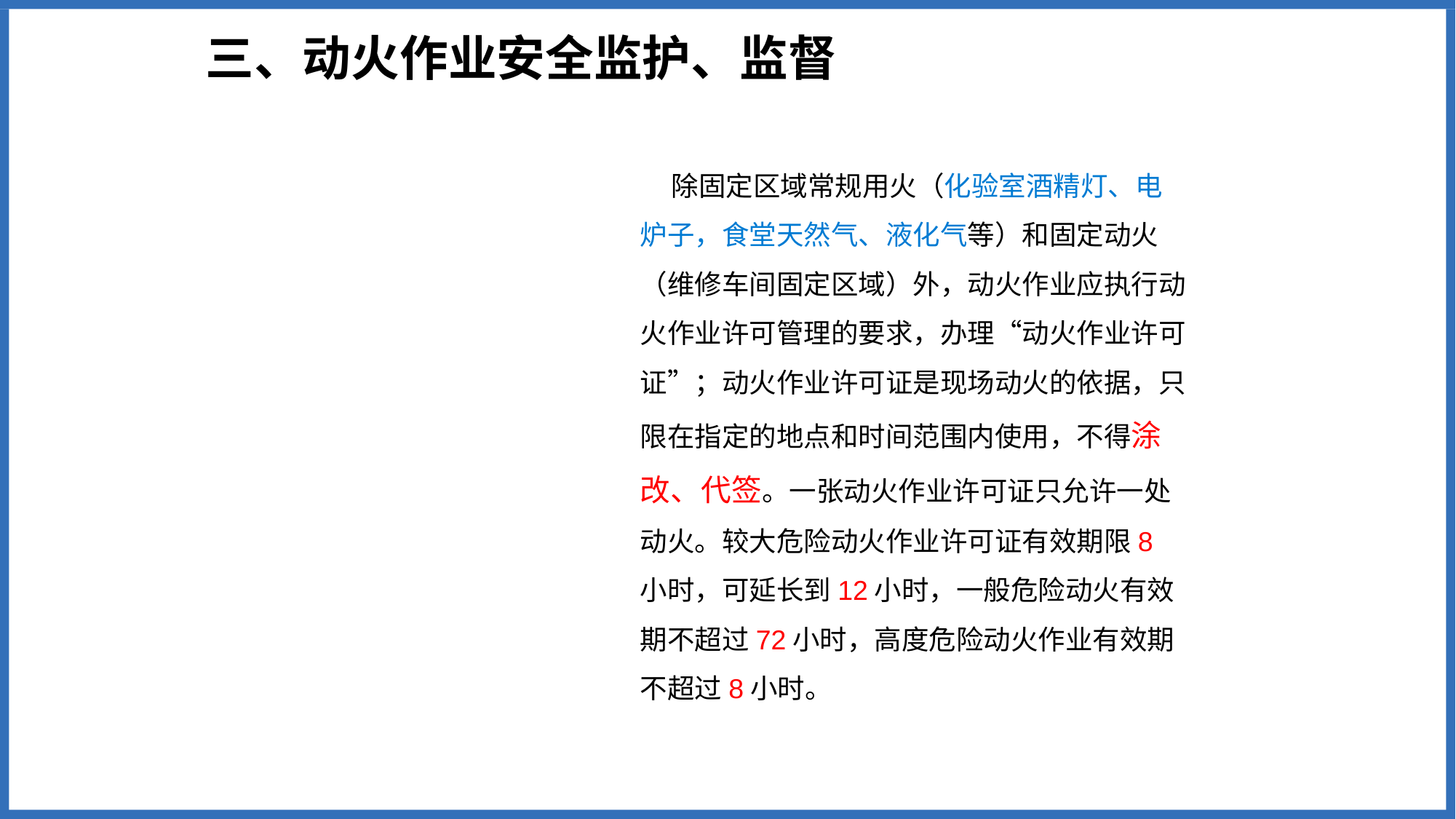

三、动火作业安全监护、监督
# 除固定区域常规用火（化验室酒精灯、电炉子，食堂天然气、液化气等）和固定动火（维修车间固定区域）外，动火作业应执行动火作业许可管理的要求，办理“动火作业许可证”；动火作业许可证是现场动火的依据，只限在指定的地点和时间范围内使用，不得涂改、代签。一张动火作业许可证只允许一处动火。较大危险动火作业许可证有效期限8小时，可延长到12小时，一般危险动火有效期不超过72小时，高度危险动火作业有效期不超过8小时。